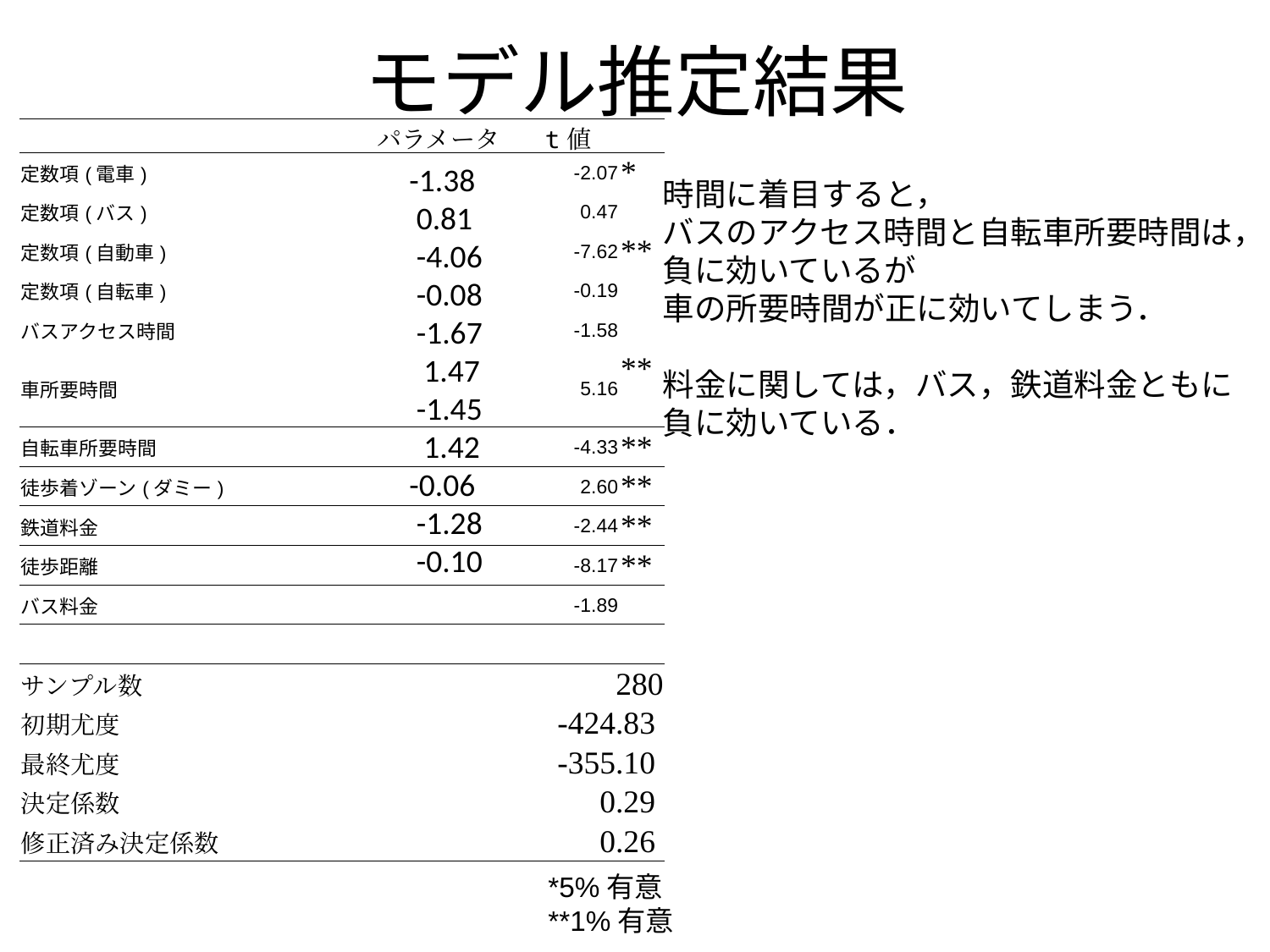

# モデル推定結果
|  |  | パラメータ | t値 |  |
| --- | --- | --- | --- | --- |
| 定数項(電車) |  |  | -2.07 | \* |
| 定数項(バス) |  |  | 0.47 |  |
| 定数項(自動車) |  |  | -7.62 | \*\* |
| 定数項(自転車) |  |  | -0.19 |  |
| バスアクセス時間 |  |  | -1.58 |  |
| 車所要時間 |  |  | 5.16 | \*\* |
| 自転車所要時間 |  |  | -4.33 | \*\* |
| 徒歩着ゾーン(ダミー) |  |  | 2.60 | \*\* |
| 鉄道料金 |  |  | -2.44 | \*\* |
| 徒歩距離 |  |  | -8.17 | \*\* |
| バス料金 |  |  | -1.89 |  |
|  |  |  |  |  |
| サンプル数 | 280 |  |  |  |
| 初期尤度 | -424.83 |  |  |  |
| 最終尤度 | -355.10 |  |  |  |
| 決定係数 | 0.29 |  |  |  |
| 修正済み決定係数 | 0.26 |  |  |  |
-1.38
 0.81
 -4.06
 -0.08
 -1.67
  1.47
 -1.45
  1.42
-0.06
 -1.28
 -0.10
時間に着目すると，
バスのアクセス時間と自転車所要時間は，
負に効いているが
車の所要時間が正に効いてしまう．

料金に関しては，バス，鉄道料金ともに
負に効いている．

*5%有意
**1%有意